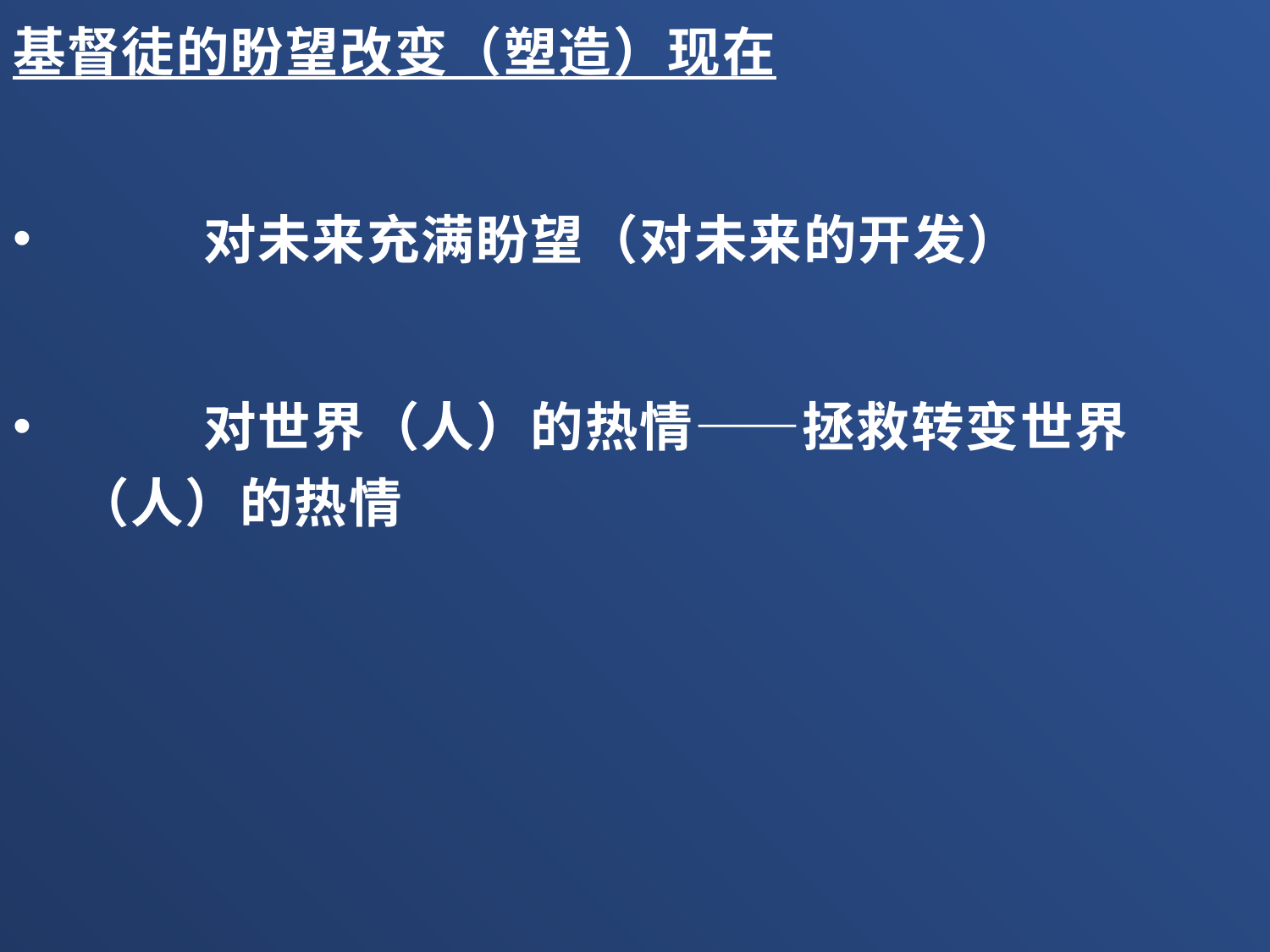

基督徒的盼望改变（塑造）现在

	对未来充满盼望（对未来的开发）

	对世界（人）的热情——拯救转变世界（人）的热情